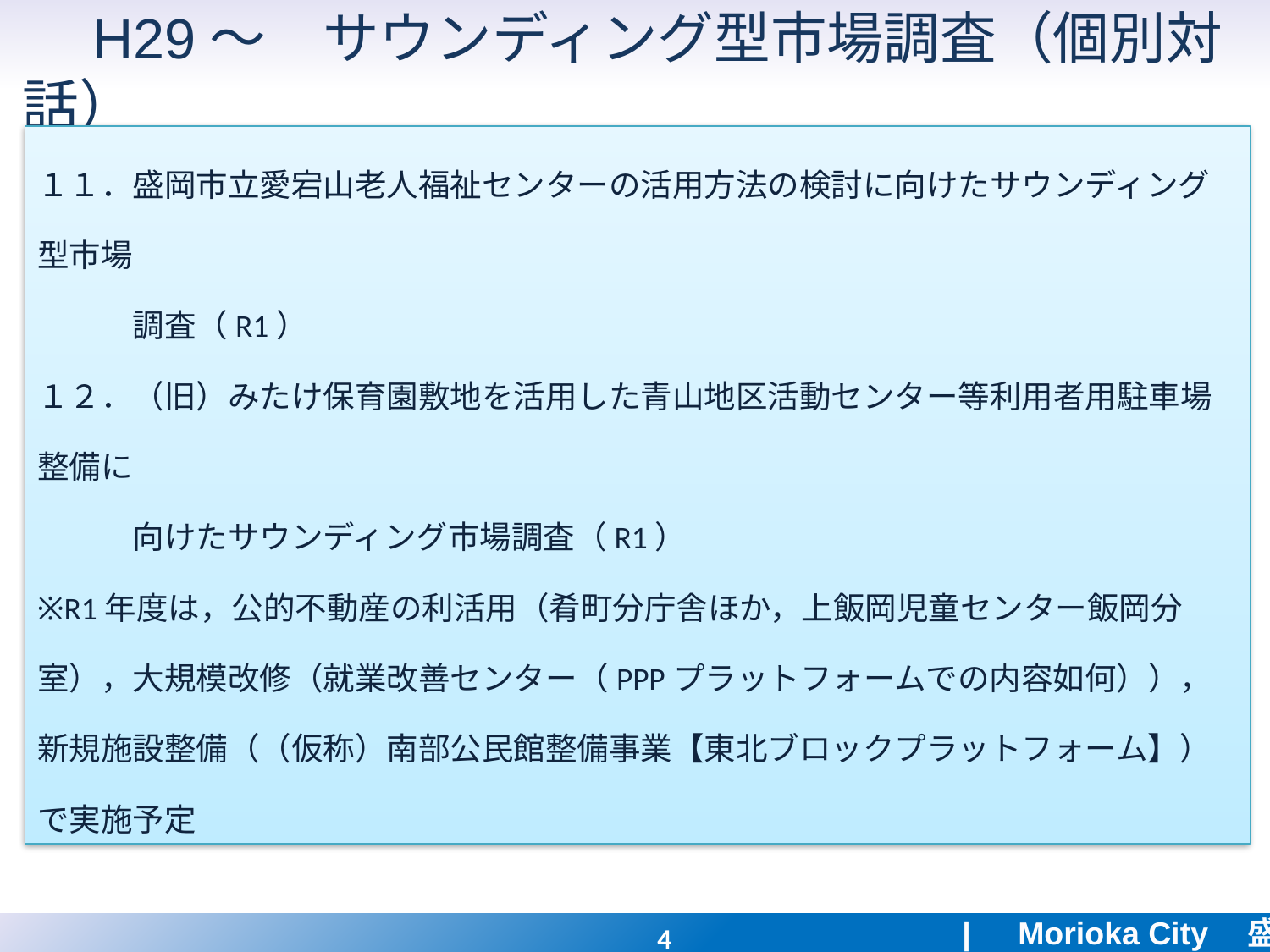

H29～　サウンディング型市場調査（個別対話）
１１．盛岡市立愛宕山老人福祉センターの活用方法の検討に向けたサウンディング型市場
　　　調査（R1）
１２．（旧）みたけ保育園敷地を活用した青山地区活動センター等利用者用駐車場整備に
　　　向けたサウンディング市場調査（R1）
※R1年度は，公的不動産の利活用（肴町分庁舎ほか，上飯岡児童センター飯岡分室），大規模改修（就業改善センター（PPPプラットフォームでの内容如何）），新規施設整備（（仮称）南部公民館整備事業【東北ブロックプラットフォーム】）で実施予定

　　　　|　Morioka City　盛岡市 |

4